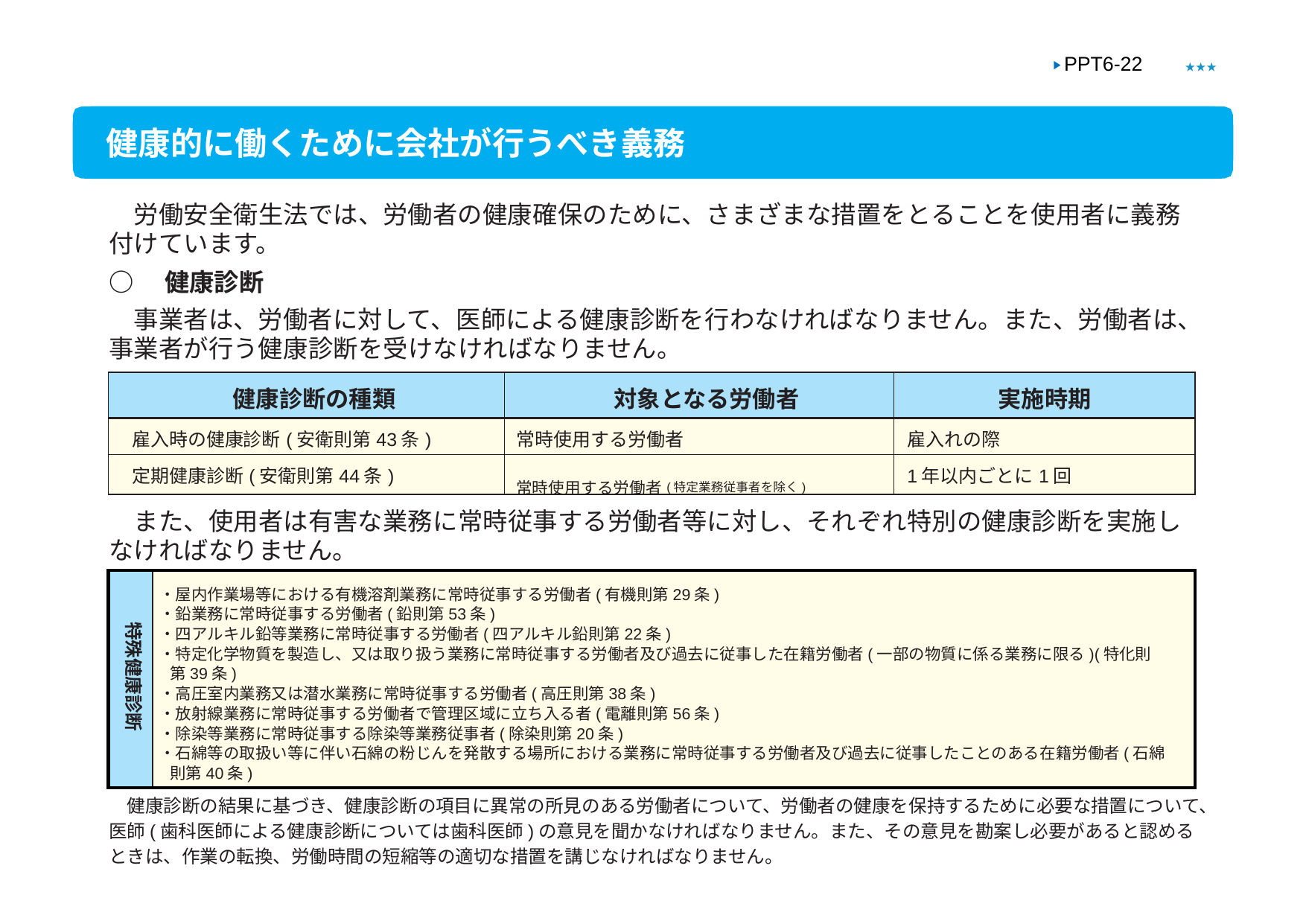

★★★
▶ PPT6-22

健康的に働くために会社が行うべき義務
　労働安全衛生法では、労働者の健康確保のために、さまざまな措置をとることを使用者に義務付けています。
○　健康診断
　事業者は、労働者に対して、医師による健康診断を行わなければなりません。また、労働者は、事業者が行う健康診断を受けなければなりません。
| 健康診断の種類 | 対象となる労働者 | 実施時期 |
| --- | --- | --- |
| 雇入時の健康診断(安衛則第43条) | 常時使用する労働者 | 雇入れの際 |
| 定期健康診断(安衛則第44条) | 常時使用する労働者(特定業務従事者を除く) | 1年以内ごとに1回 |
　また、使用者は有害な業務に常時従事する労働者等に対し、それぞれ特別の健康診断を実施しなければなりません。

・屋内作業場等における有機溶剤業務に常時従事する労働者(有機則第29条)
・鉛業務に常時従事する労働者(鉛則第53条)
・四アルキル鉛等業務に常時従事する労働者(四アルキル鉛則第22条)
・特定化学物質を製造し、又は取り扱う業務に常時従事する労働者及び過去に従事した在籍労働者(一部の物質に係る業務に限る)(特化則
   第39条)
・高圧室内業務又は潜水業務に常時従事する労働者(高圧則第38条)
・放射線業務に常時従事する労働者で管理区域に立ち入る者(電離則第56条)
・除染等業務に常時従事する除染等業務従事者(除染則第20条)
・石綿等の取扱い等に伴い石綿の粉じんを発散する場所における業務に常時従事する労働者及び過去に従事したことのある在籍労働者(石綿
   則第40条)
特殊健康診断
　健康診断の結果に基づき、健康診断の項目に異常の所見のある労働者について、労働者の健康を保持するために必要な措置について、医師(歯科医師による健康診断については歯科医師)の意見を聞かなければなりません。また、その意見を勘案し必要があると認める
ときは、作業の転換、労働時間の短縮等の適切な措置を講じなければなりません。